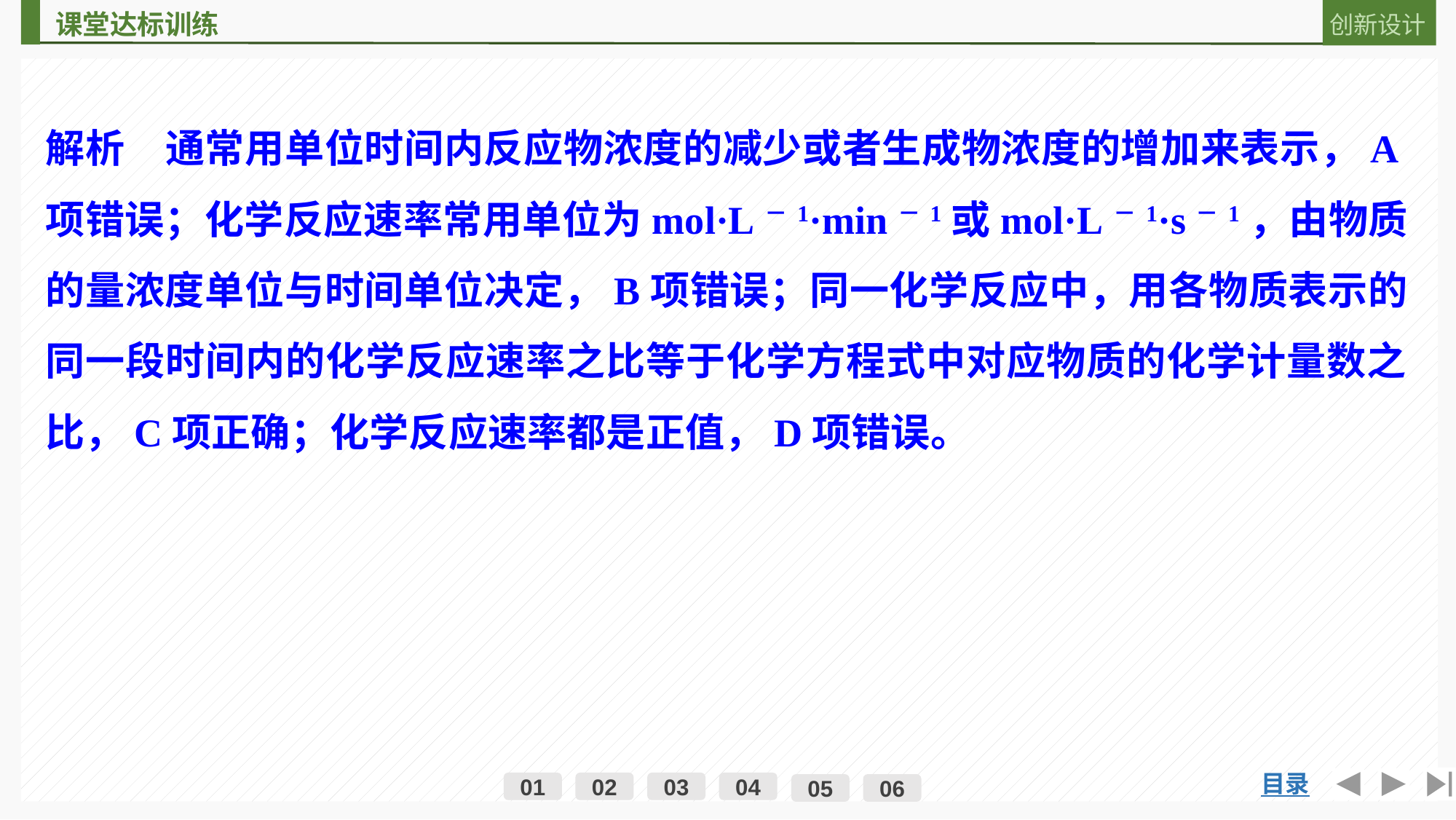

解析　通常用单位时间内反应物浓度的减少或者生成物浓度的增加来表示，A项错误；化学反应速率常用单位为mol·L－1·min－1或mol·L－1·s－1，由物质的量浓度单位与时间单位决定，B项错误；同一化学反应中，用各物质表示的同一段时间内的化学反应速率之比等于化学方程式中对应物质的化学计量数之比，C项正确；化学反应速率都是正值，D项错误。